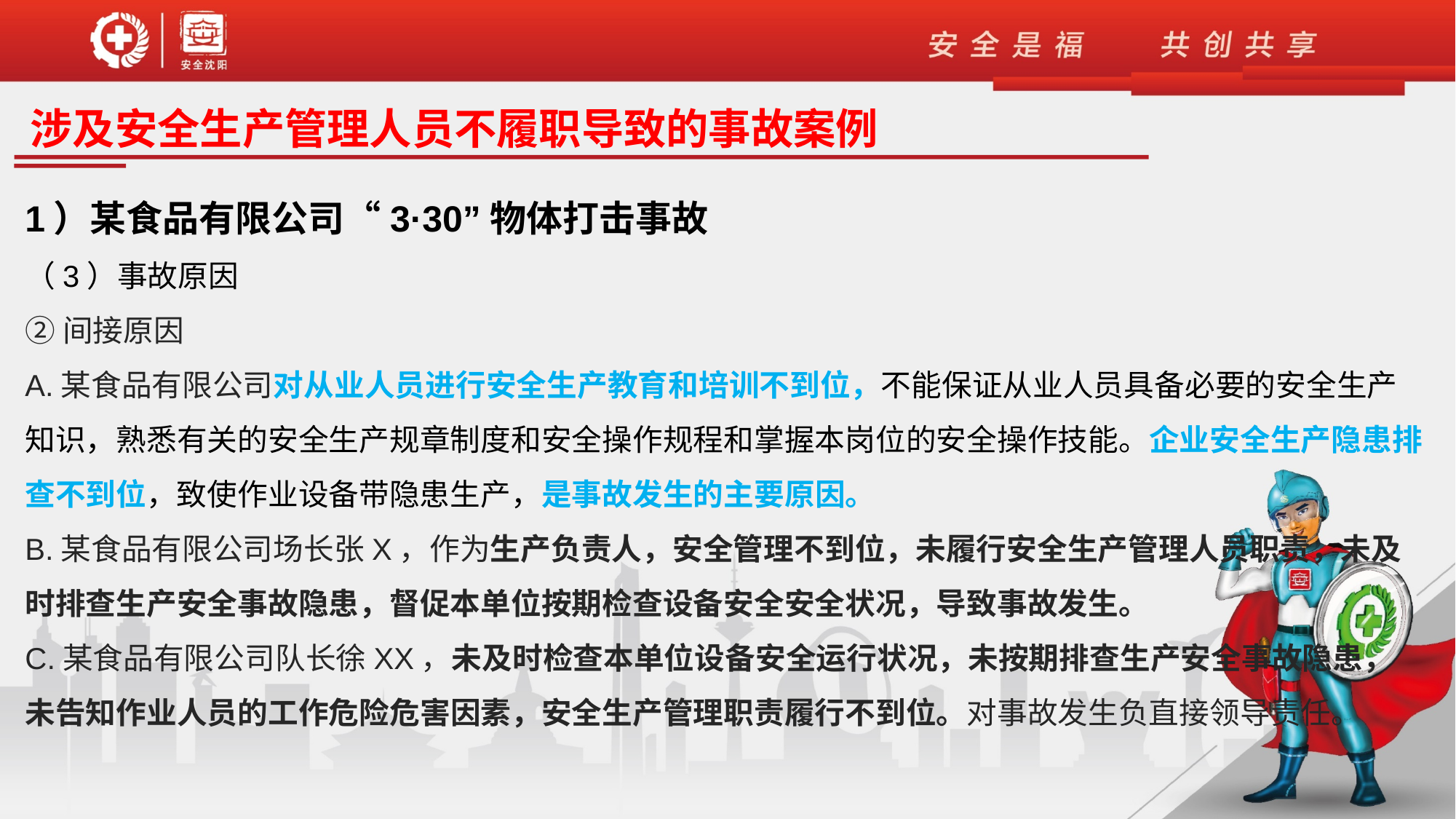

涉及安全生产管理人员不履职导致的事故案例

1）某食品有限公司“3·30”物体打击事故
（3）事故原因
②间接原因
A.某食品有限公司对从业人员进行安全生产教育和培训不到位，不能保证从业人员具备必要的安全生产知识，熟悉有关的安全生产规章制度和安全操作规程和掌握本岗位的安全操作技能。企业安全生产隐患排查不到位，致使作业设备带隐患生产，是事故发生的主要原因。
B.某食品有限公司场长张X，作为生产负责人，安全管理不到位，未履行安全生产管理人员职责，未及时排查生产安全事故隐患，督促本单位按期检查设备安全安全状况，导致事故发生。
C.某食品有限公司队长徐XX，未及时检查本单位设备安全运行状况，未按期排查生产安全事故隐患，未告知作业人员的工作危险危害因素，安全生产管理职责履行不到位。对事故发生负直接领导责任。